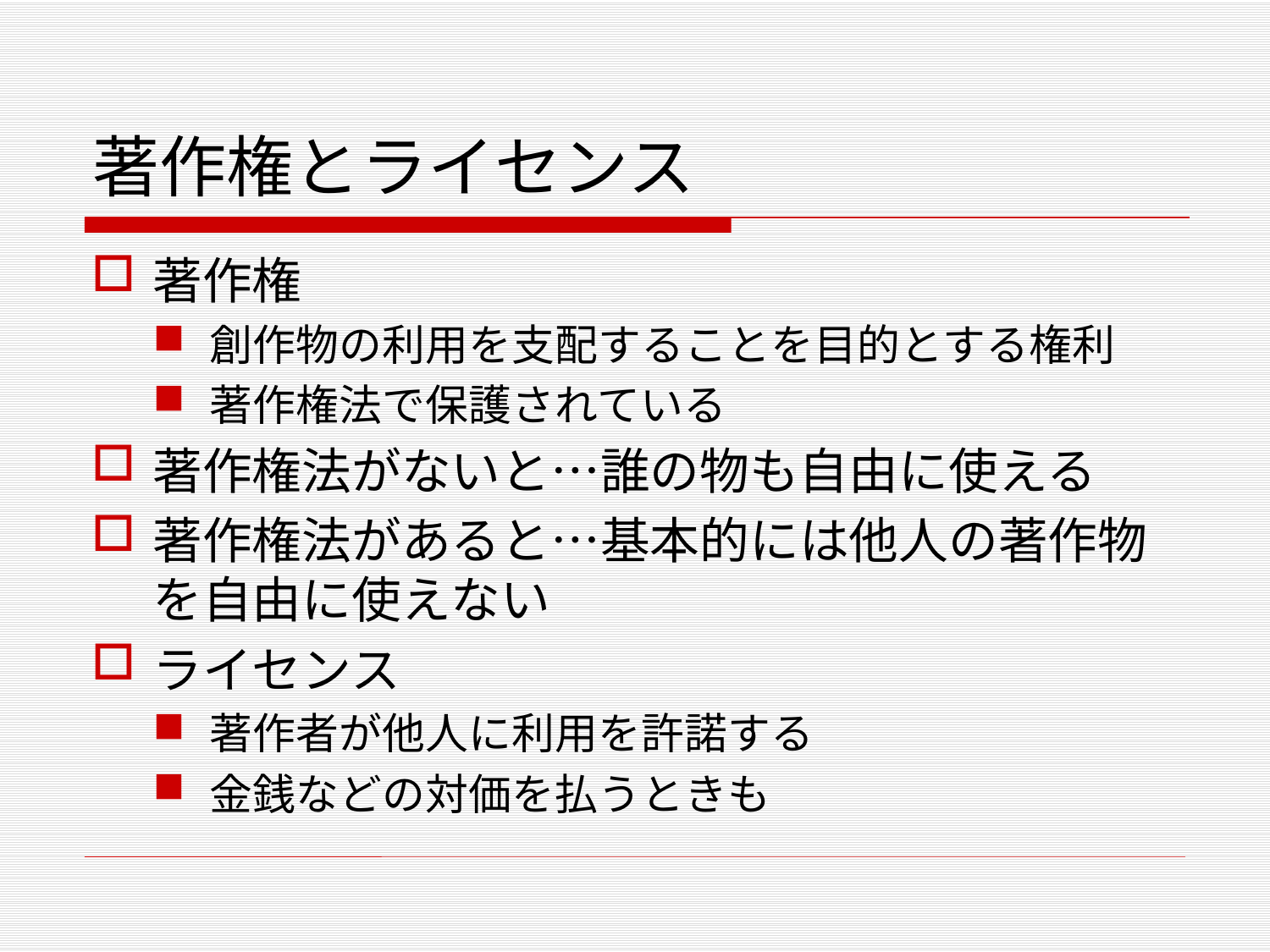

# 著作権とライセンス
著作権
創作物の利用を支配することを目的とする権利
著作権法で保護されている
著作権法がないと…誰の物も自由に使える
著作権法があると…基本的には他人の著作物を自由に使えない
ライセンス
著作者が他人に利用を許諾する
金銭などの対価を払うときも